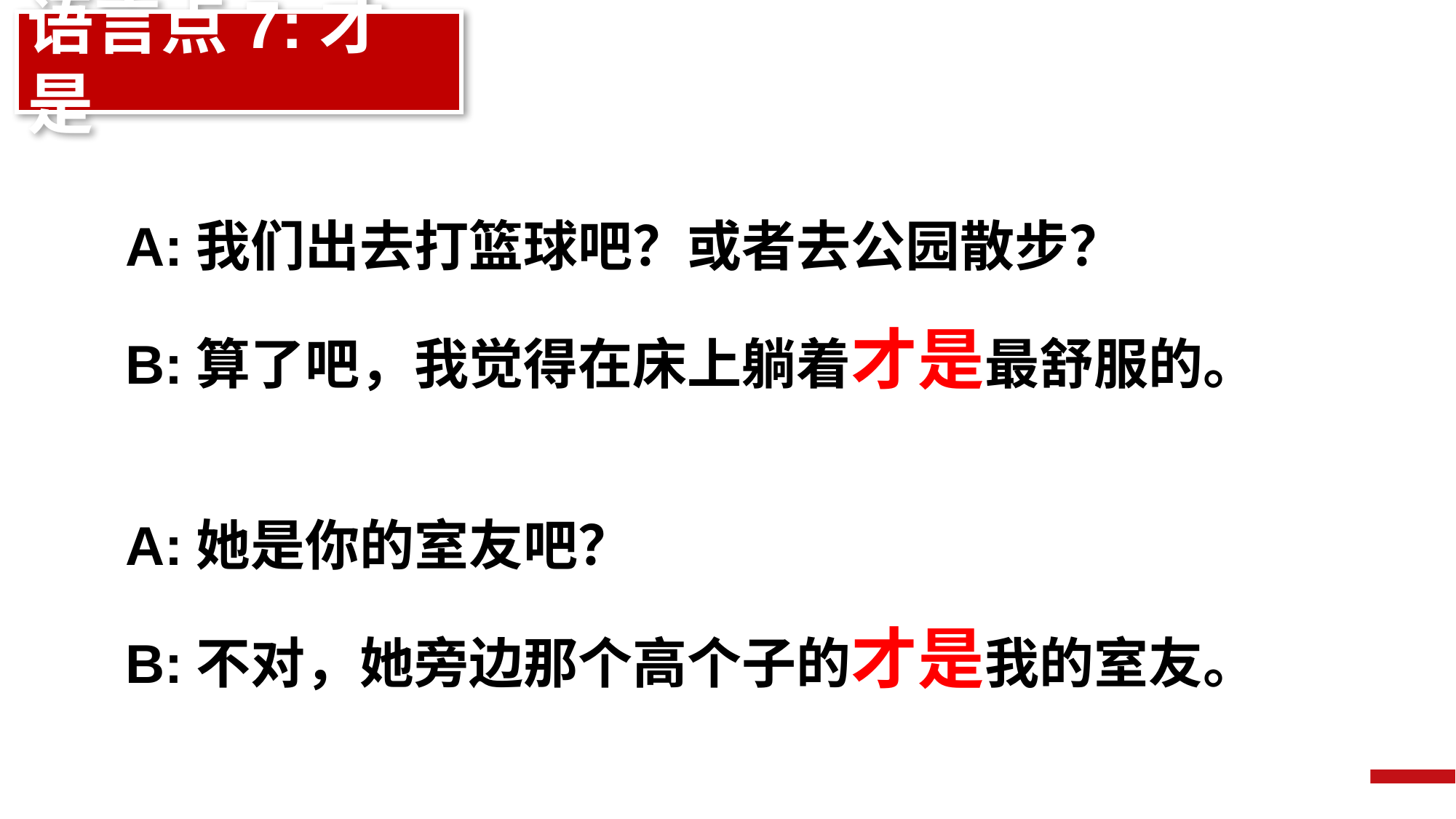

语言点7:才是
A:我们出去打篮球吧？或者去公园散步？
B:算了吧，我觉得在床上躺着才是最舒服的。
A:她是你的室友吧？
B:不对，她旁边那个高个子的才是我的室友。